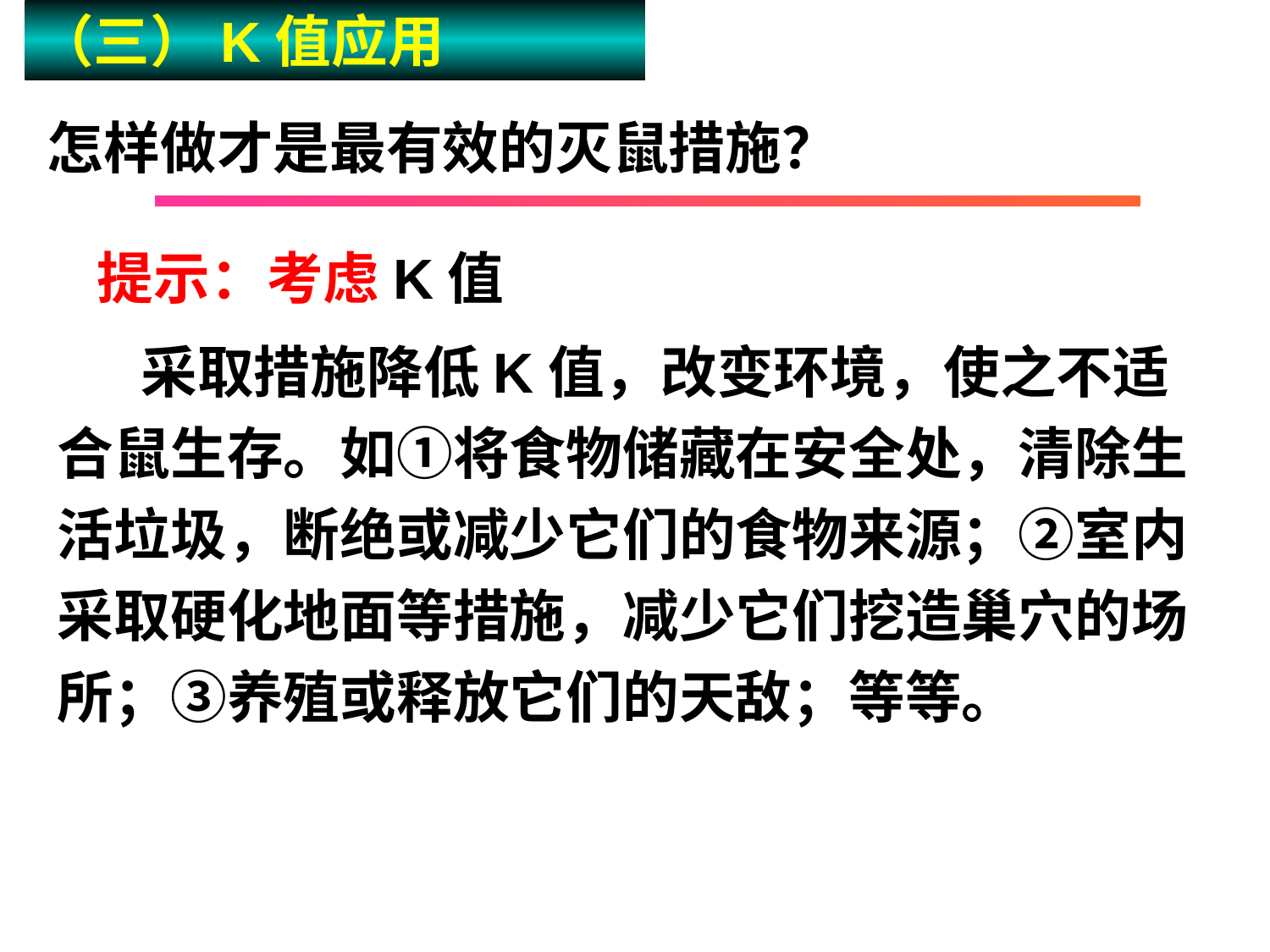

（三）K值应用
怎样做才是最有效的灭鼠措施？

提示：考虑K值
  采取措施降低K值，改变环境，使之不适合鼠生存。如①将食物储藏在安全处，清除生活垃圾，断绝或减少它们的食物来源；②室内采取硬化地面等措施，减少它们挖造巢穴的场所；③养殖或释放它们的天敌；等等。